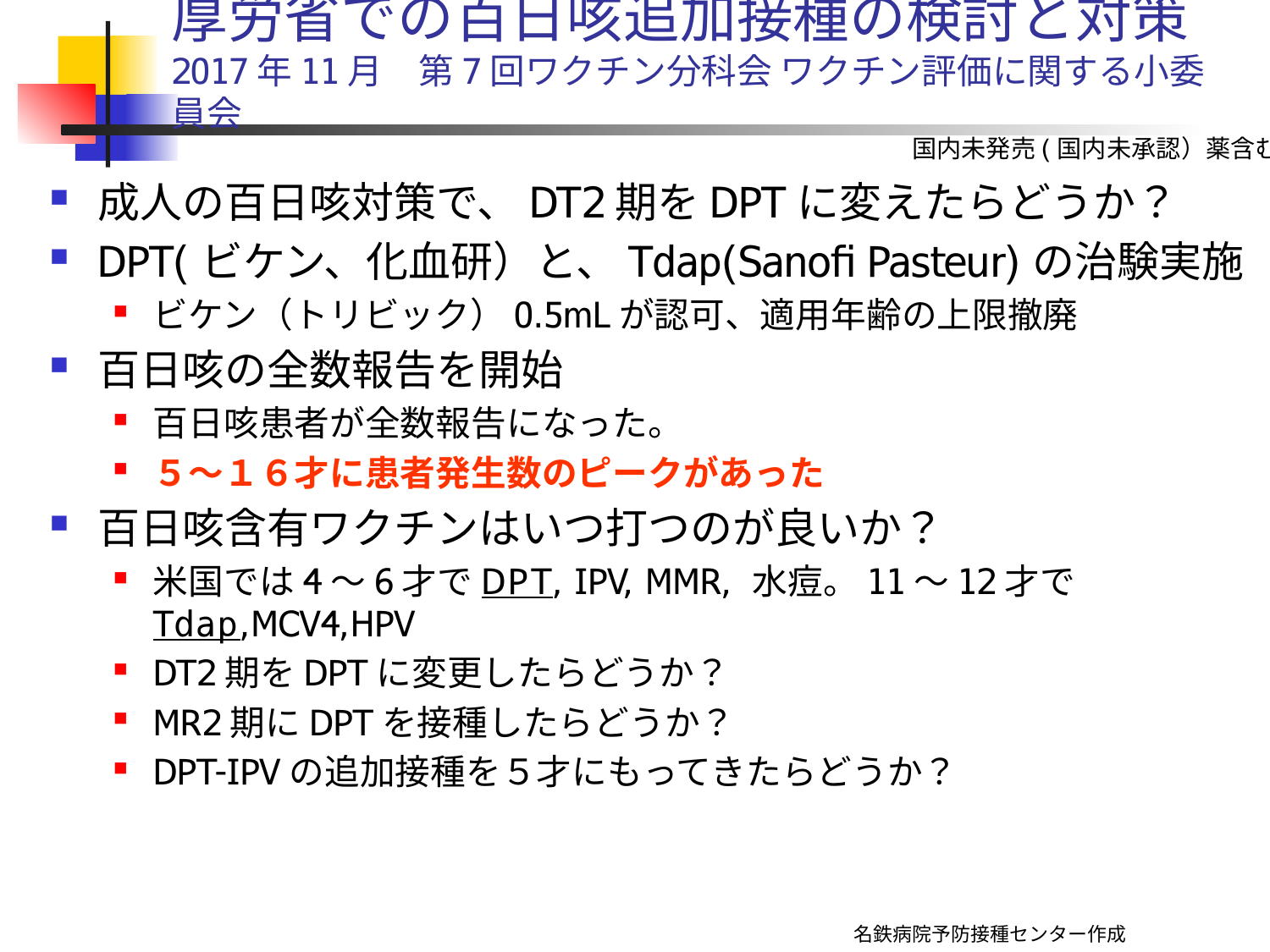

厚労省での百日咳追加接種の検討と対策
2017年11月　第7回ワクチン分科会 ワクチン評価に関する小委員会
国内未発売(国内未承認）薬含む
成人の百日咳対策で、DT2期をDPTに変えたらどうか？
DPT(ビケン、化血研）と、Tdap(Sanofi Pasteur)の治験実施
ビケン（トリビック）0.5mLが認可、適用年齢の上限撤廃
百日咳の全数報告を開始
百日咳患者が全数報告になった。
５～１６才に患者発生数のピークがあった
百日咳含有ワクチンはいつ打つのが良いか？
米国では4～6才でDPT, IPV, MMR, 水痘。11～12才でTdap,MCV4,HPV
DT2期をDPTに変更したらどうか？
MR2期にDPTを接種したらどうか？
DPT-IPVの追加接種を５才にもってきたらどうか？
名鉄病院予防接種センター作成